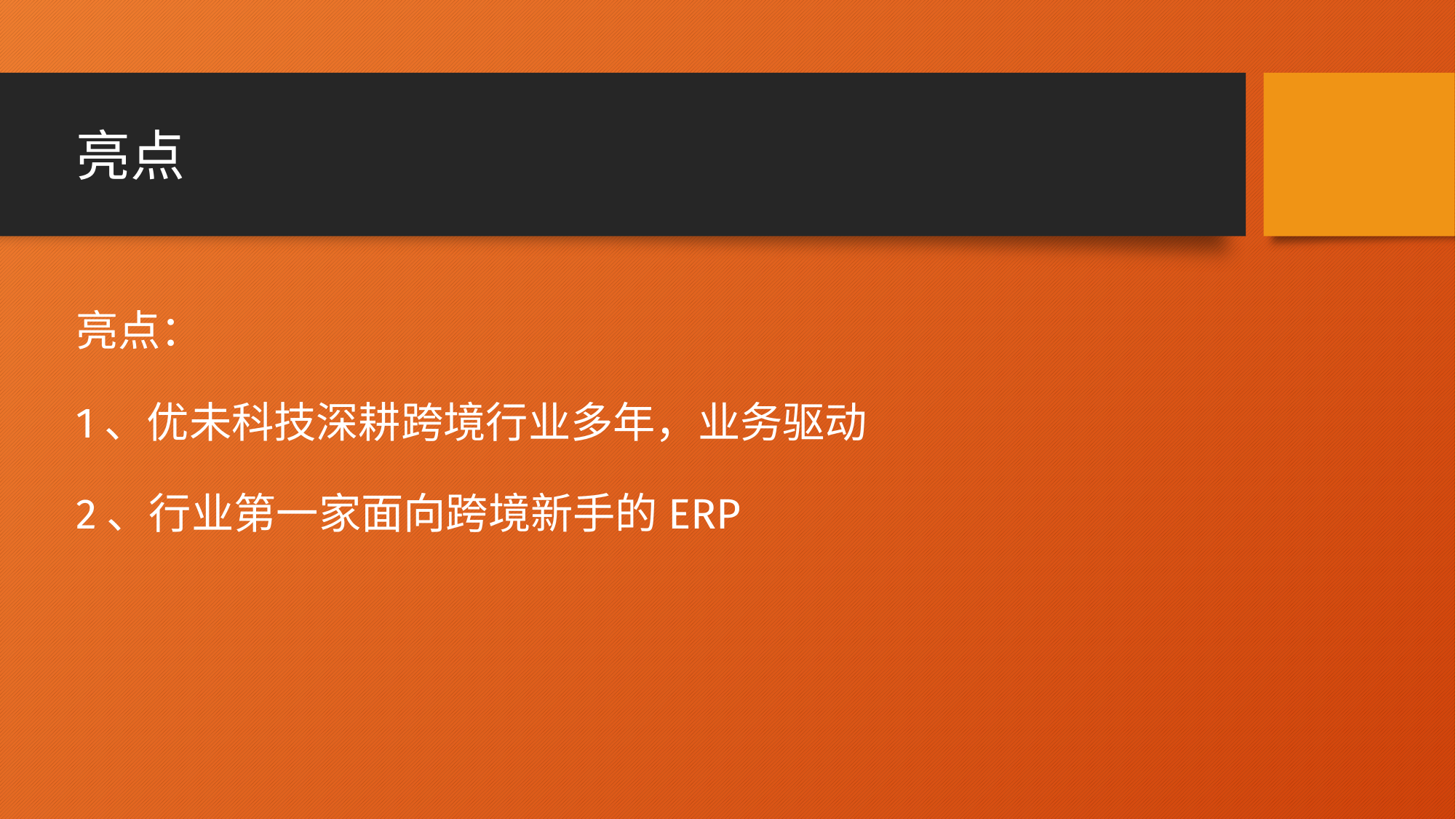

# 亮点
亮点：
1、优未科技深耕跨境行业多年，业务驱动
2、行业第一家面向跨境新手的ERP